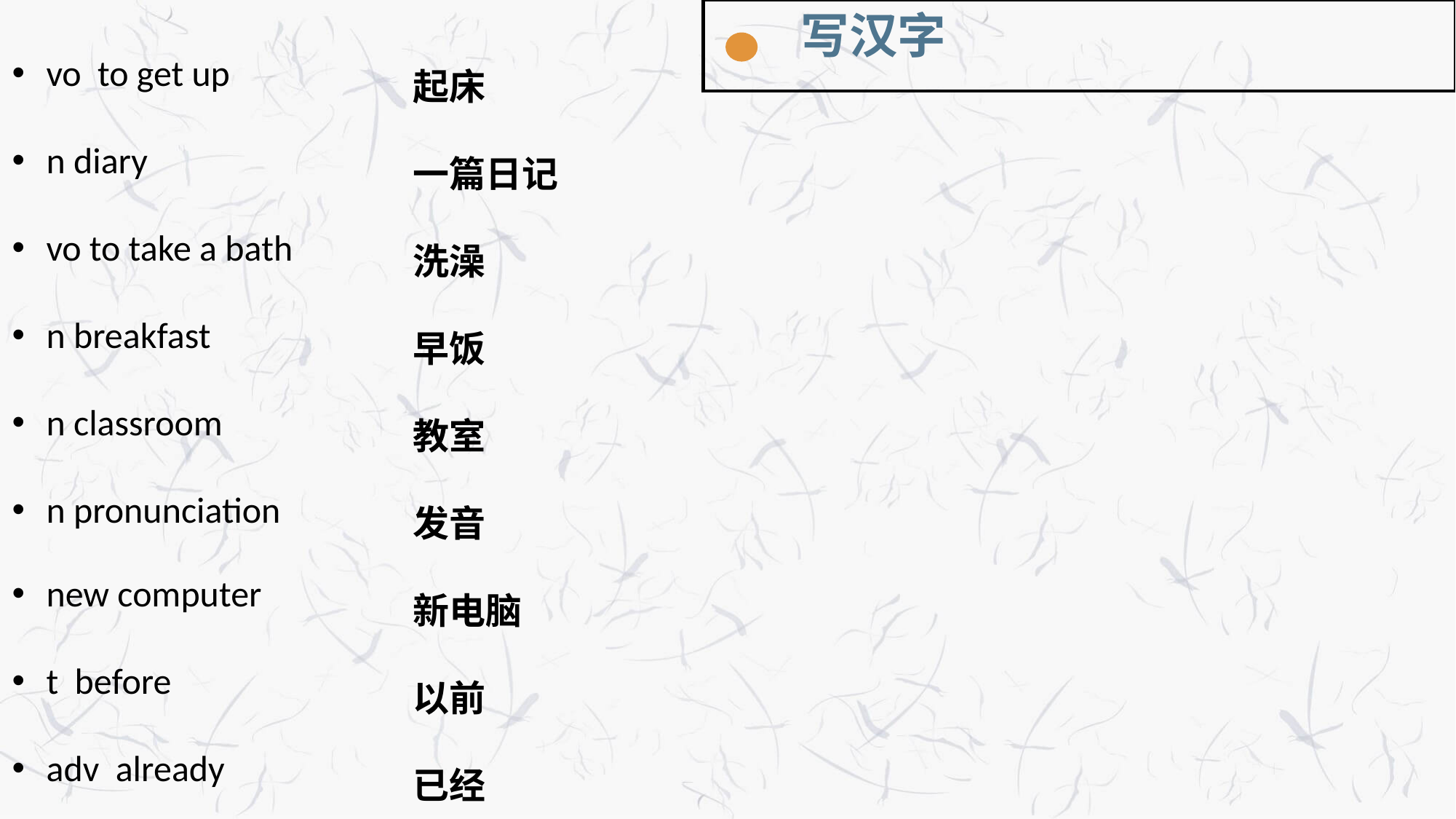

写汉字

vo  to get up

n diary

vo to take a bath

n breakfast

n classroom

n pronunciation

new computer

t  before

adv  already

起床

一篇日记

洗澡

早饭

教室

发音

新电脑

以前

已经